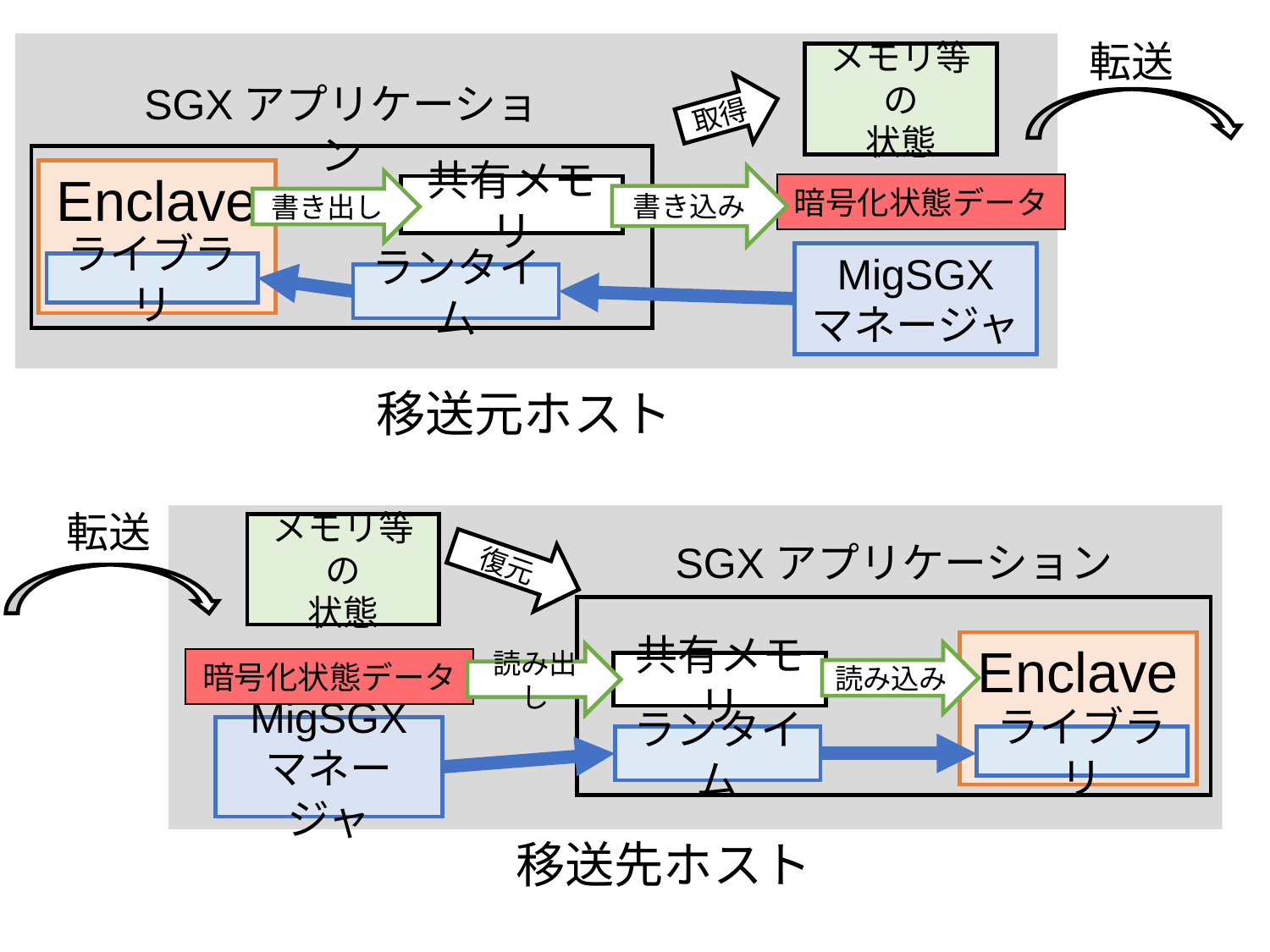

転送

メモリ等の
状態
SGXアプリケーション
取得

Enclave

書き込み
書き出し
暗号化状態データ
共有メモリ
MigSGX
マネージャ
ライブラリ
ランタイム
移送元ホスト
転送

メモリ等の
状態
SGXアプリケーション
復元

Enclave

読み込み
読み出し
暗号化状態データ
共有メモリ
MigSGX
マネージャ
ライブラリ
ランタイム
移送先ホスト